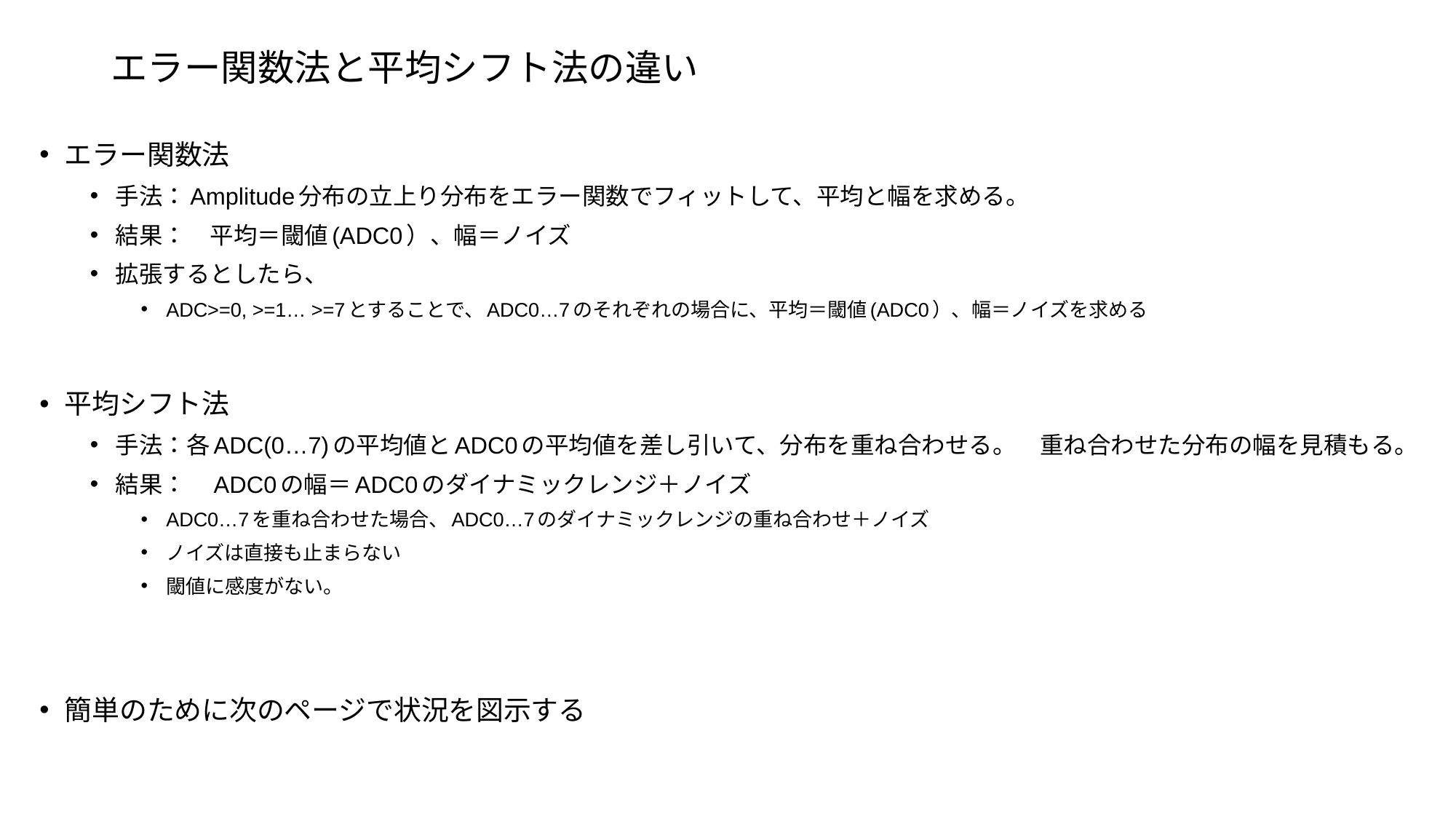

# エラー関数法と平均シフト法の違い
エラー関数法
手法：Amplitude分布の立上り分布をエラー関数でフィットして、平均と幅を求める。
結果：　平均＝閾値(ADC0）、幅＝ノイズ
拡張するとしたら、
ADC>=0, >=1… >=7とすることで、ADC0…7のそれぞれの場合に、平均＝閾値(ADC0）、幅＝ノイズを求める

平均シフト法
手法：各ADC(0…7)の平均値とADC0の平均値を差し引いて、分布を重ね合わせる。　重ね合わせた分布の幅を見積もる。
結果：　ADC0の幅＝ADC0のダイナミックレンジ＋ノイズ
ADC0…7を重ね合わせた場合、ADC0…7のダイナミックレンジの重ね合わせ＋ノイズ
ノイズは直接も止まらない
閾値に感度がない。

簡単のために次のページで状況を図示する